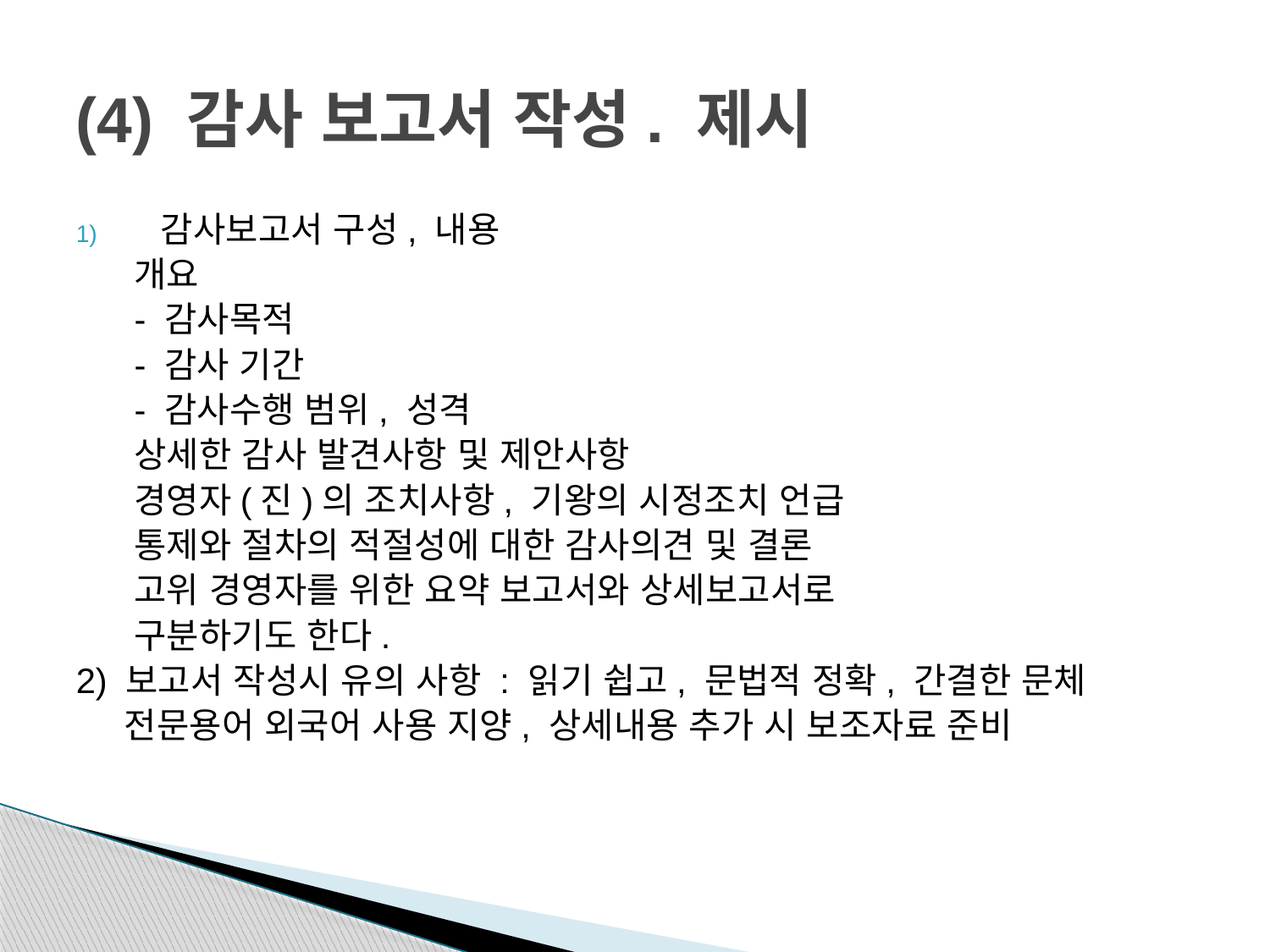

# (4) 감사 보고서 작성. 제시
감사보고서 구성, 내용
     개요
      - 감사목적
      - 감사 기간
      - 감사수행 범위, 성격
     상세한 감사 발견사항 및 제안사항
     경영자(진)의 조치사항, 기왕의 시정조치 언급
     통제와 절차의 적절성에 대한 감사의견 및 결론
     고위 경영자를 위한 요약 보고서와 상세보고서로
     구분하기도 한다.
2) 보고서 작성시 유의 사항 : 읽기 쉽고, 문법적 정확, 간결한 문체
    전문용어 외국어 사용 지양, 상세내용 추가 시 보조자료 준비